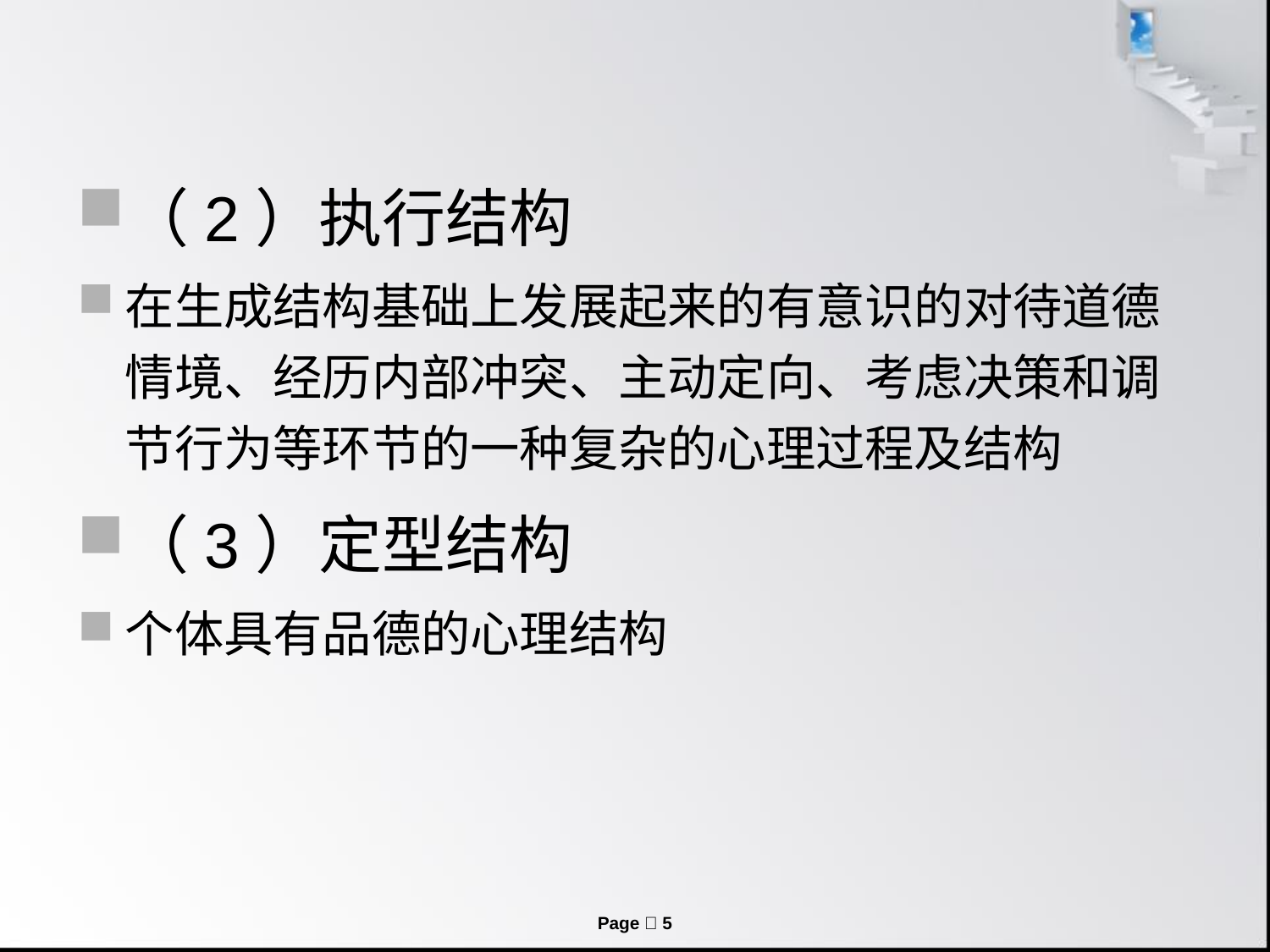

#
（2）执行结构
在生成结构基础上发展起来的有意识的对待道德情境、经历内部冲突、主动定向、考虑决策和调节行为等环节的一种复杂的心理过程及结构
（3）定型结构
个体具有品德的心理结构